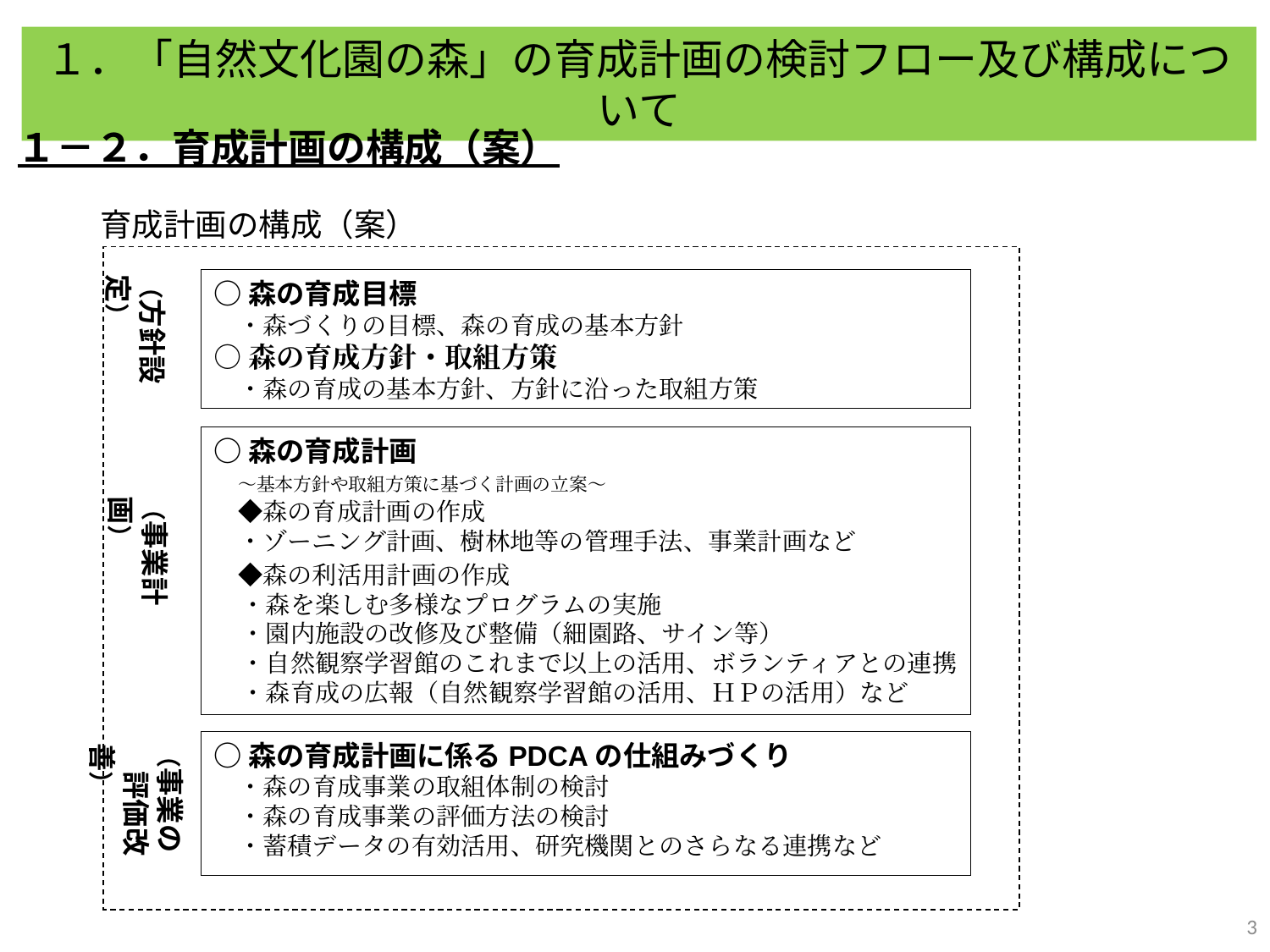

１．「自然文化園の森」の育成計画の検討フロー及び構成について

１－２．育成計画の構成（案）
育成計画の構成（案）

○森の育成目標
　・森づくりの目標、森の育成の基本方針
○森の育成方針・取組方策
　・森の育成の基本方針、方針に沿った取組方策

（方針設定）
（事業計画）
（事業の
　評価改善）
○森の育成計画
　～基本方針や取組方策に基づく計画の立案～
　◆森の育成計画の作成
　・ゾーニング計画、樹林地等の管理手法、事業計画など

　◆森の利活用計画の作成
・森を楽しむ多様なプログラムの実施
・園内施設の改修及び整備（細園路、サイン等）
・自然観察学習館のこれまで以上の活用、ボランティアとの連携
・森育成の広報（自然観察学習館の活用、ＨＰの活用）など
○森の育成計画に係るPDCAの仕組みづくり
　・森の育成事業の取組体制の検討
　・森の育成事業の評価方法の検討
　・蓄積データの有効活用、研究機関とのさらなる連携など

3